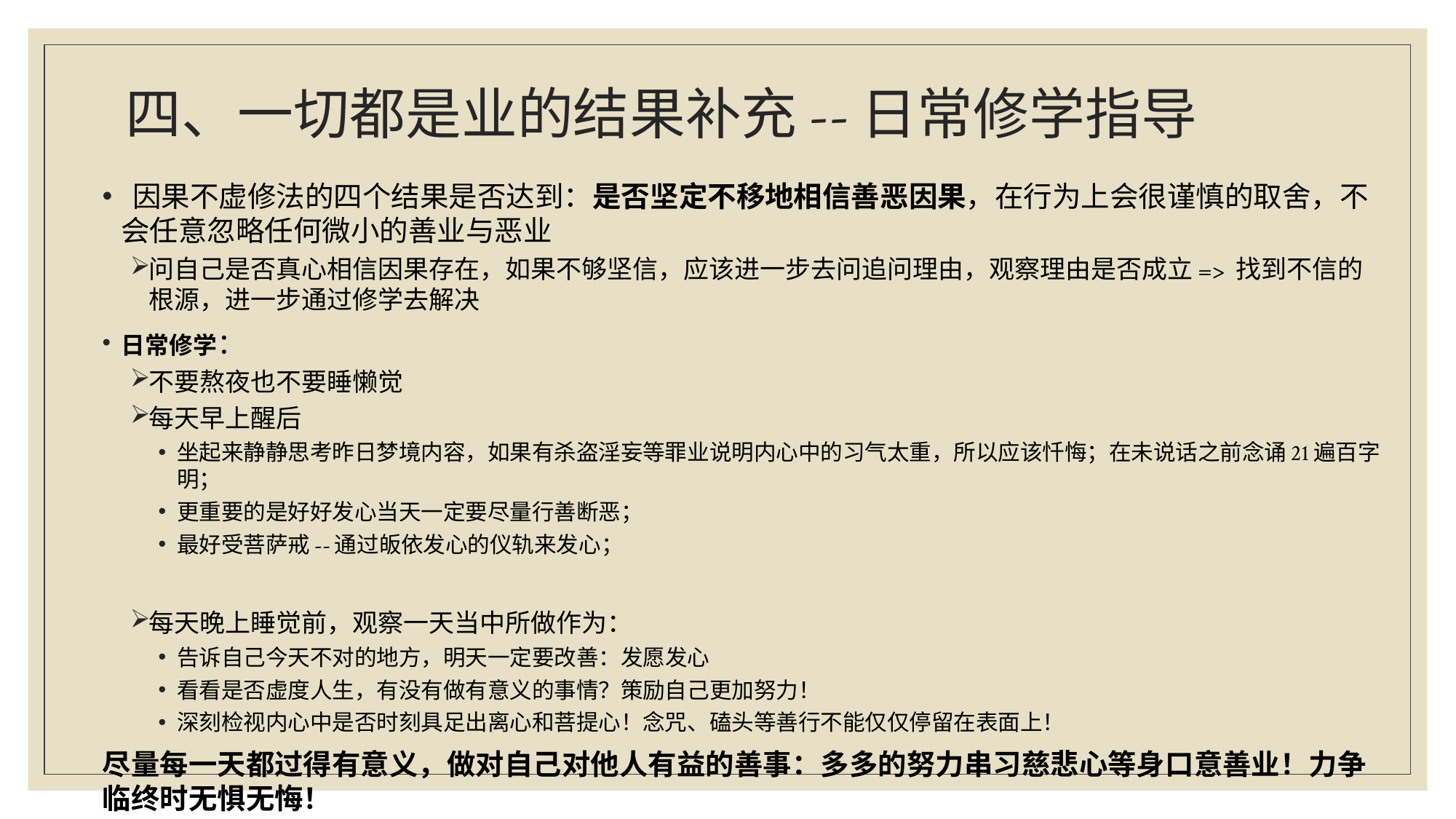

# 四、一切都是业的结果补充--日常修学指导
 因果不虚修法的四个结果是否达到：是否坚定不移地相信善恶因果，在行为上会很谨慎的取舍，不会任意忽略任何微小的善业与恶业
问自己是否真心相信因果存在，如果不够坚信，应该进一步去问追问理由，观察理由是否成立=> 找到不信的根源，进一步通过修学去解决
日常修学：
不要熬夜也不要睡懒觉
每天早上醒后
坐起来静静思考昨日梦境内容，如果有杀盗淫妄等罪业说明内心中的习气太重，所以应该忏悔；在未说话之前念诵21遍百字明；
更重要的是好好发心当天一定要尽量行善断恶；
最好受菩萨戒--通过皈依发心的仪轨来发心；

每天晚上睡觉前，观察一天当中所做作为：
告诉自己今天不对的地方，明天一定要改善：发愿发心
看看是否虚度人生，有没有做有意义的事情？策励自己更加努力！
深刻检视内心中是否时刻具足出离心和菩提心！念咒、磕头等善行不能仅仅停留在表面上！
尽量每一天都过得有意义，做对自己对他人有益的善事：多多的努力串习慈悲心等身口意善业！力争临终时无惧无悔！